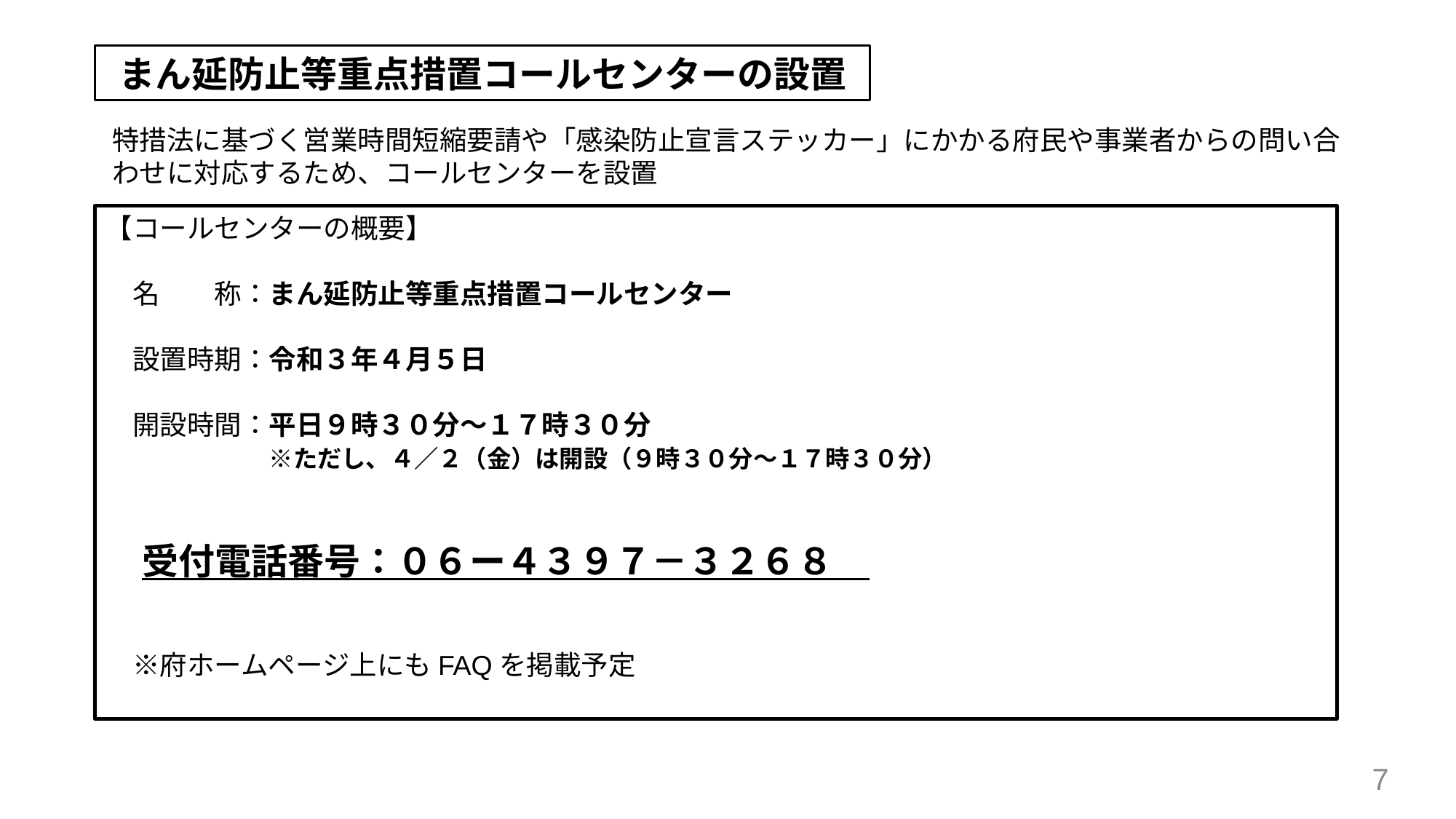

まん延防止等重点措置コールセンターの設置
特措法に基づく営業時間短縮要請や「感染防止宣言ステッカー」にかかる府民や事業者からの問い合わせに対応するため、コールセンターを設置
【コールセンターの概要】

　名　　称：まん延防止等重点措置コールセンター

　設置時期：令和３年４月５日

　開設時間：平日９時３０分～１７時３０分
　　　　　　※ただし、４／２（金）は開設（９時３０分～１７時３０分）

　受付電話番号：０６ー４３９７－３２６８

　※府ホームページ上にもFAQを掲載予定

7